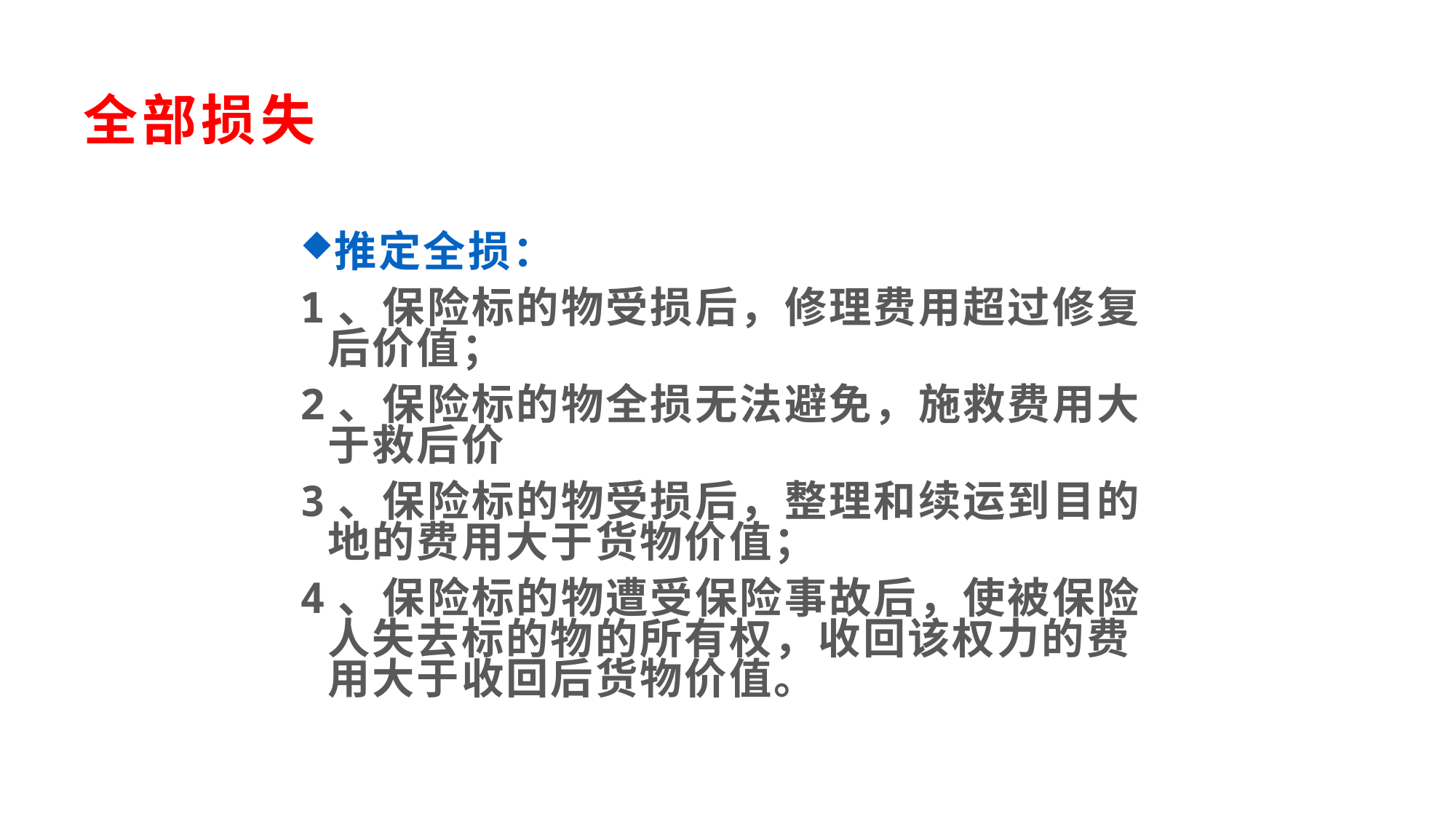

# 全部损失
推定全损：
1、保险标的物受损后，修理费用超过修复后价值；
2、保险标的物全损无法避免，施救费用大于救后价
3、保险标的物受损后，整理和续运到目的地的费用大于货物价值；
4、保险标的物遭受保险事故后，使被保险人失去标的物的所有权，收回该权力的费用大于收回后货物价值。